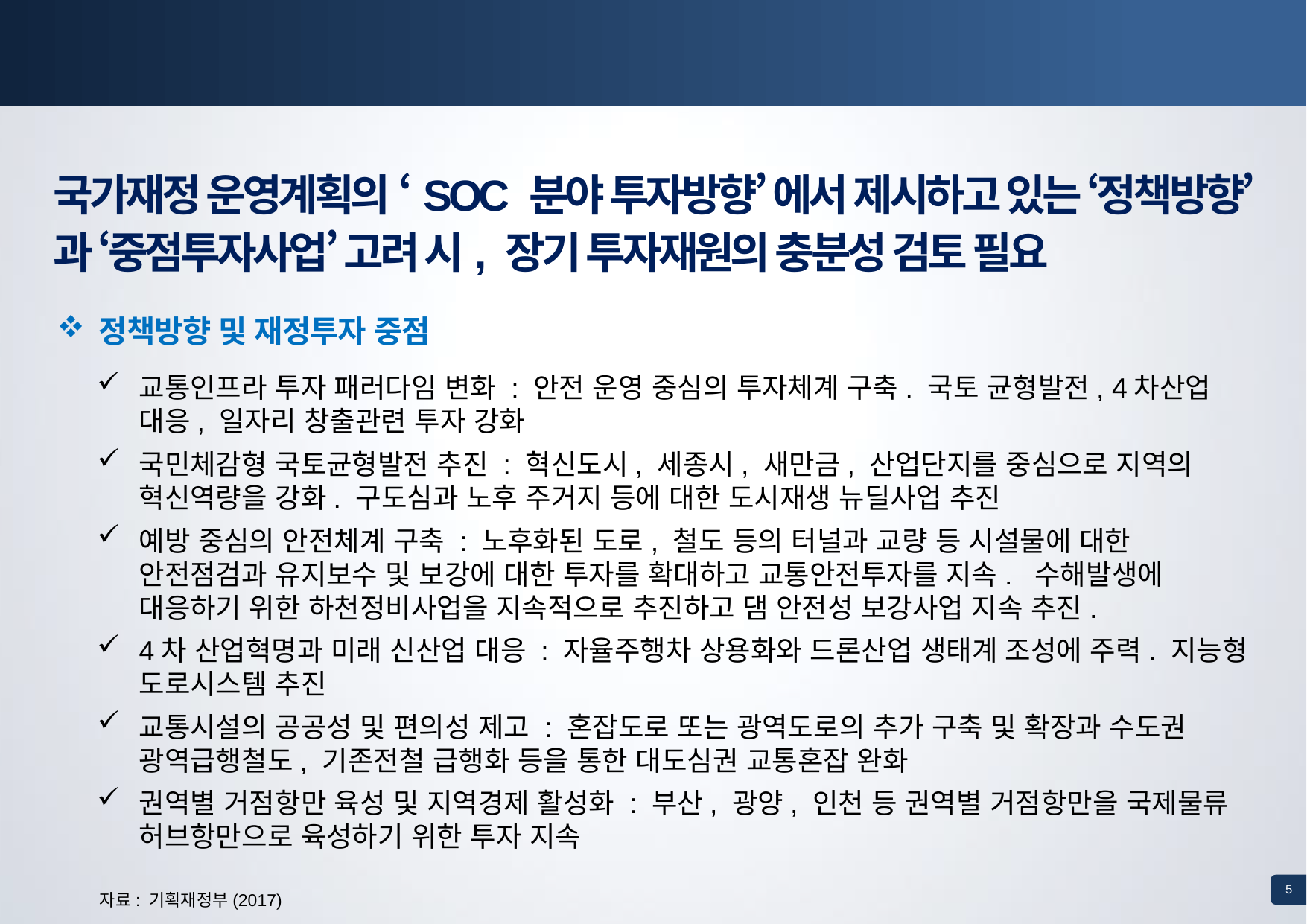

중기 인프라 투자정책 방향
국가재정 운영계획의 ‘SOC 분야 투자방향’ 에서 제시하고 있는 ‘정책방향’ 과 ‘중점투자사업’ 고려 시, 장기 투자재원의 충분성 검토 필요
정책방향 및 재정투자 중점
교통인프라 투자 패러다임 변화 : 안전 운영 중심의 투자체계 구축. 국토 균형발전, 4차산업 대응, 일자리 창출관련 투자 강화
국민체감형 국토균형발전 추진 : 혁신도시, 세종시, 새만금, 산업단지를 중심으로 지역의 혁신역량을 강화. 구도심과 노후 주거지 등에 대한 도시재생 뉴딜사업 추진
예방 중심의 안전체계 구축 : 노후화된 도로, 철도 등의 터널과 교량 등 시설물에 대한 안전점검과 유지보수 및 보강에 대한 투자를 확대하고 교통안전투자를 지속.  수해발생에 대응하기 위한 하천정비사업을 지속적으로 추진하고 댐 안전성 보강사업 지속 추진.
4차 산업혁명과 미래 신산업 대응 : 자율주행차 상용화와 드론산업 생태계 조성에 주력. 지능형 도로시스템 추진
교통시설의 공공성 및 편의성 제고 : 혼잡도로 또는 광역도로의 추가 구축 및 확장과 수도권 광역급행철도, 기존전철 급행화 등을 통한 대도심권 교통혼잡 완화
권역별 거점항만 육성 및 지역경제 활성화 : 부산, 광양, 인천 등 권역별 거점항만을 국제물류 허브항만으로 육성하기 위한 투자 지속
5

자료: 기획재정부(2017)